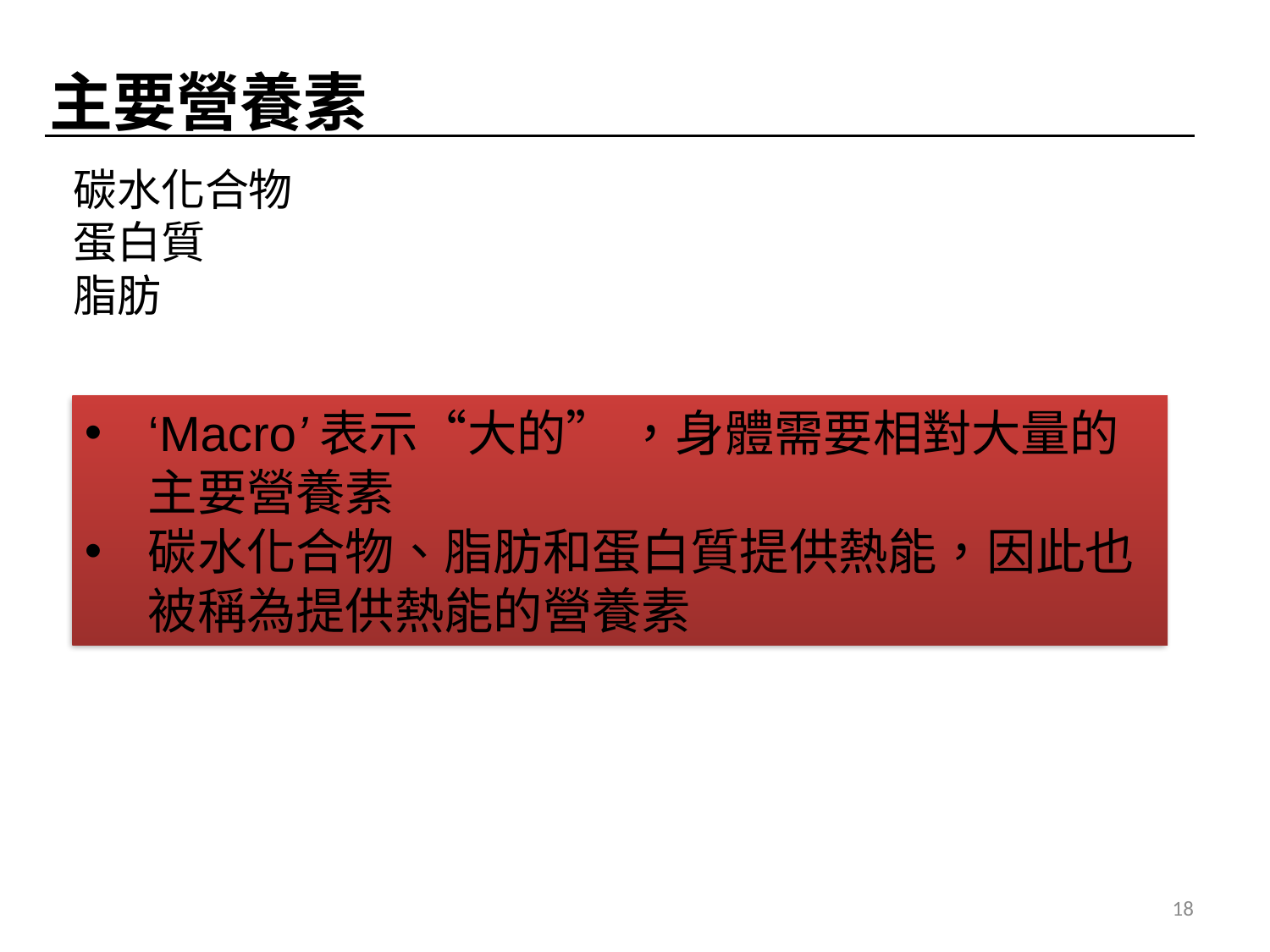

主要營養素

碳水化合物
蛋白質
脂肪
‘Macro’表示“大的” ，身體需要相對大量的主要營養素
碳水化合物、脂肪和蛋白質提供熱能，因此也被稱為提供熱能的營養素
18